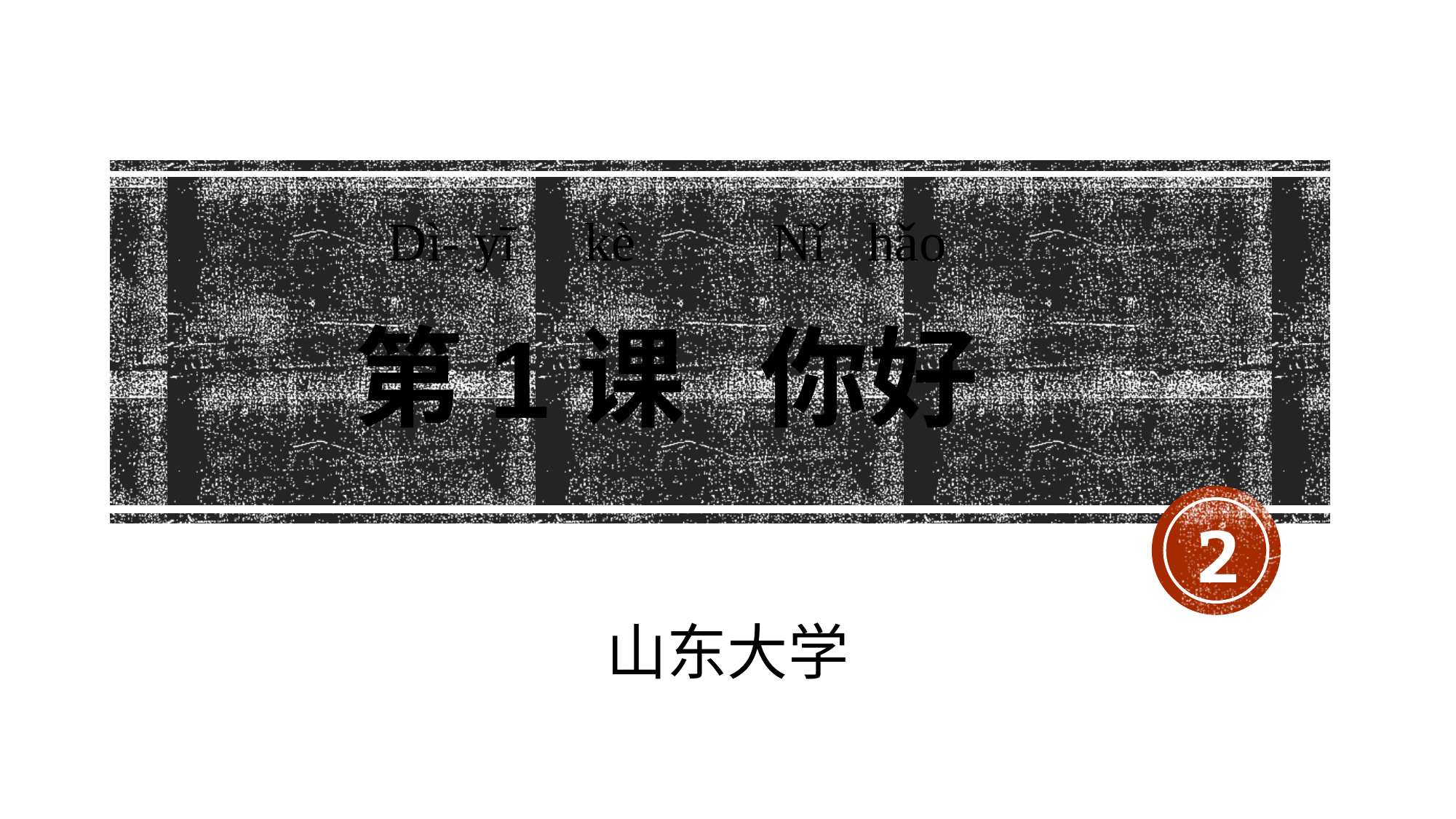

Dì- yī     kè          Nǐ   hǎo
# 第1课   你好
2
山东大学